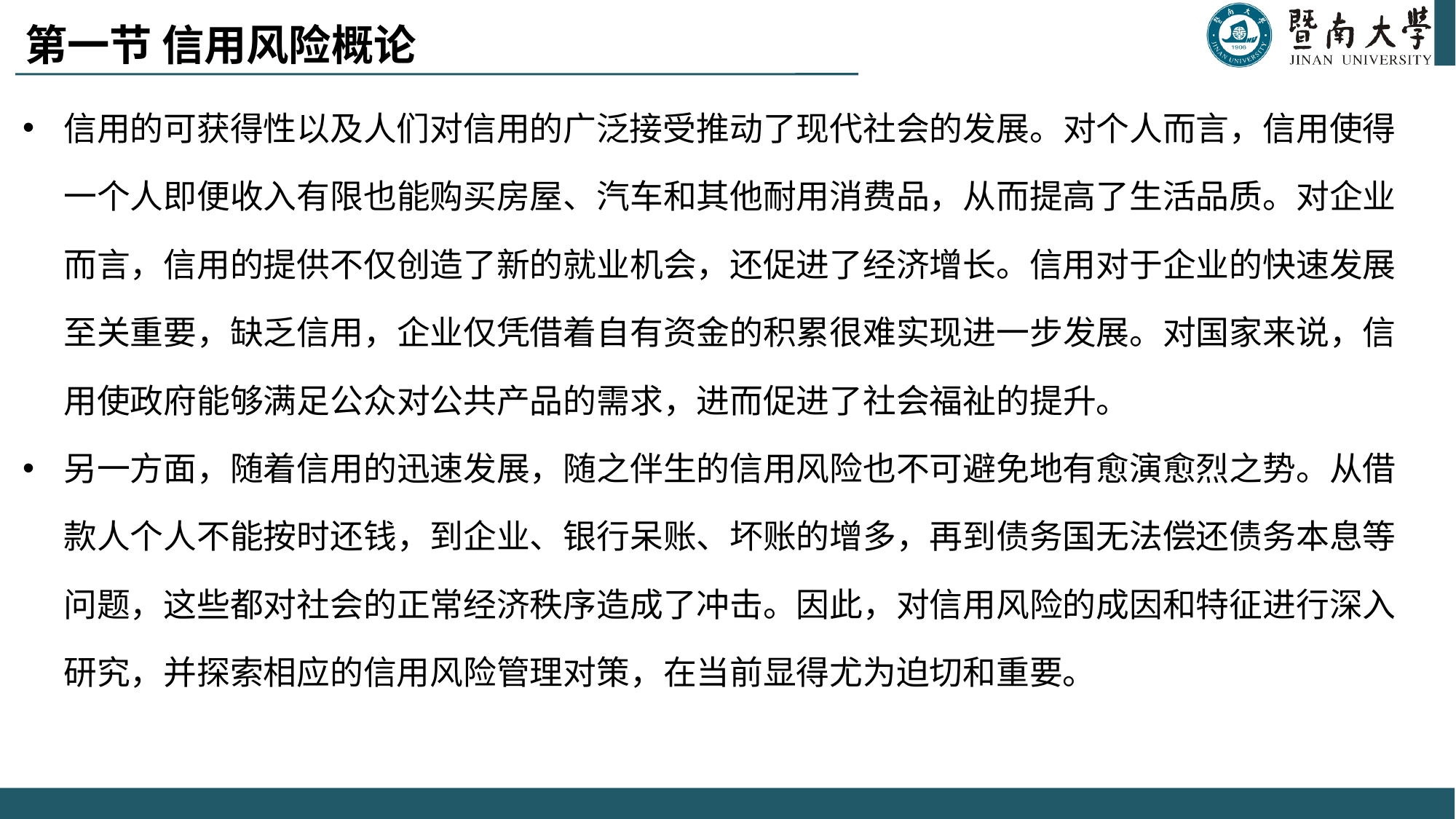

# 第一节 信用风险概论
信用的可获得性以及人们对信用的广泛接受推动了现代社会的发展。对个人而言，信用使得一个人即便收入有限也能购买房屋、汽车和其他耐用消费品，从而提高了生活品质。对企业而言，信用的提供不仅创造了新的就业机会，还促进了经济增长。信用对于企业的快速发展至关重要，缺乏信用，企业仅凭借着自有资金的积累很难实现进一步发展。对国家来说，信用使政府能够满足公众对公共产品的需求，进而促进了社会福祉的提升。
另一方面，随着信用的迅速发展，随之伴生的信用风险也不可避免地有愈演愈烈之势。从借款人个人不能按时还钱，到企业、银行呆账、坏账的增多，再到债务国无法偿还债务本息等问题，这些都对社会的正常经济秩序造成了冲击。因此，对信用风险的成因和特征进行深入研究，并探索相应的信用风险管理对策，在当前显得尤为迫切和重要。